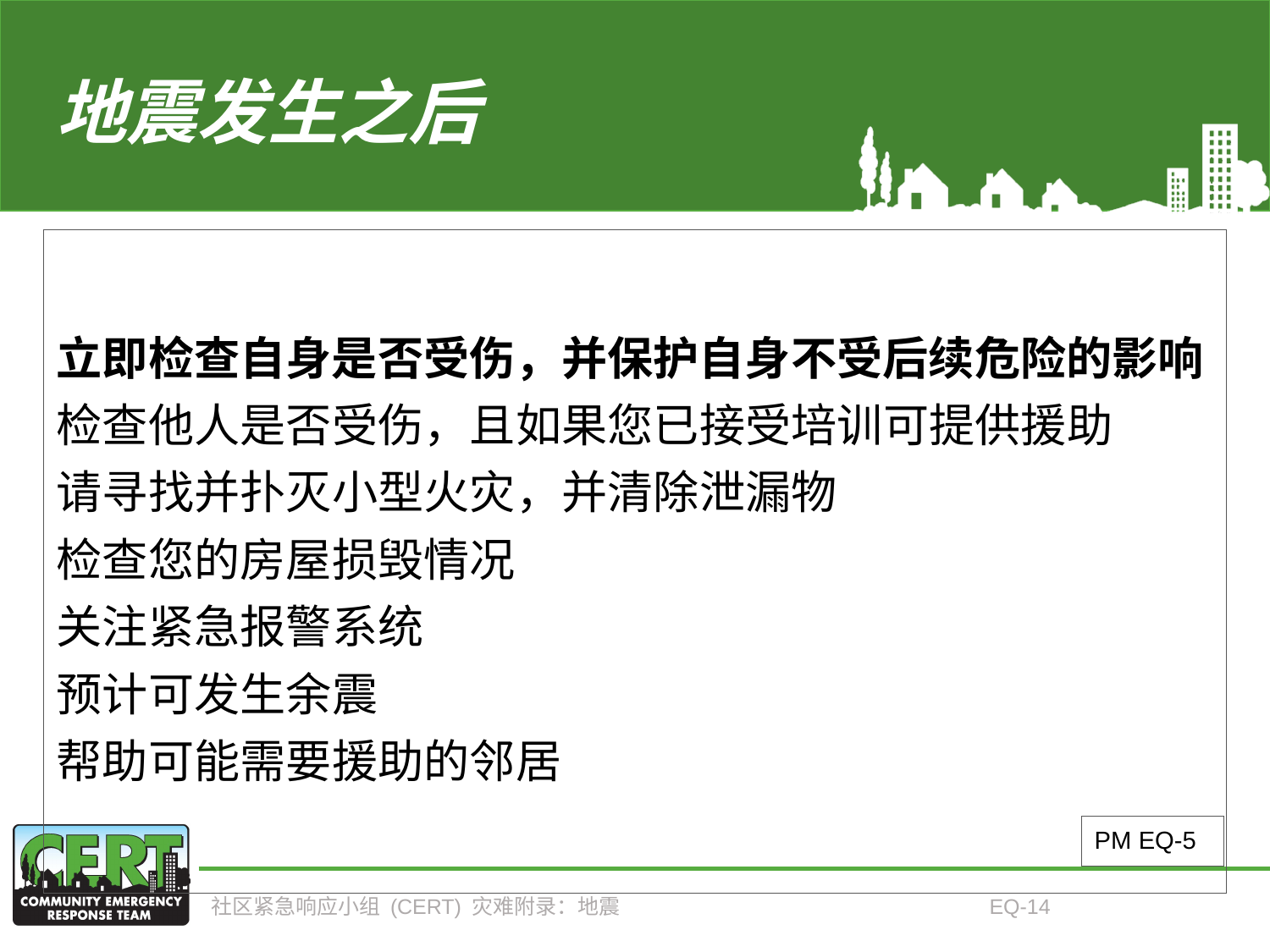

# 地震发生之后
立即检查自身是否受伤，并保护自身不受后续危险的影响
检查他人是否受伤，且如果您已接受培训可提供援助
请寻找并扑灭小型火灾，并清除泄漏物
检查您的房屋损毁情况
关注紧急报警系统
预计可发生余震
帮助可能需要援助的邻居
PM EQ-5
社区紧急响应小组 (CERT) 灾难附录：地震
EQ-14